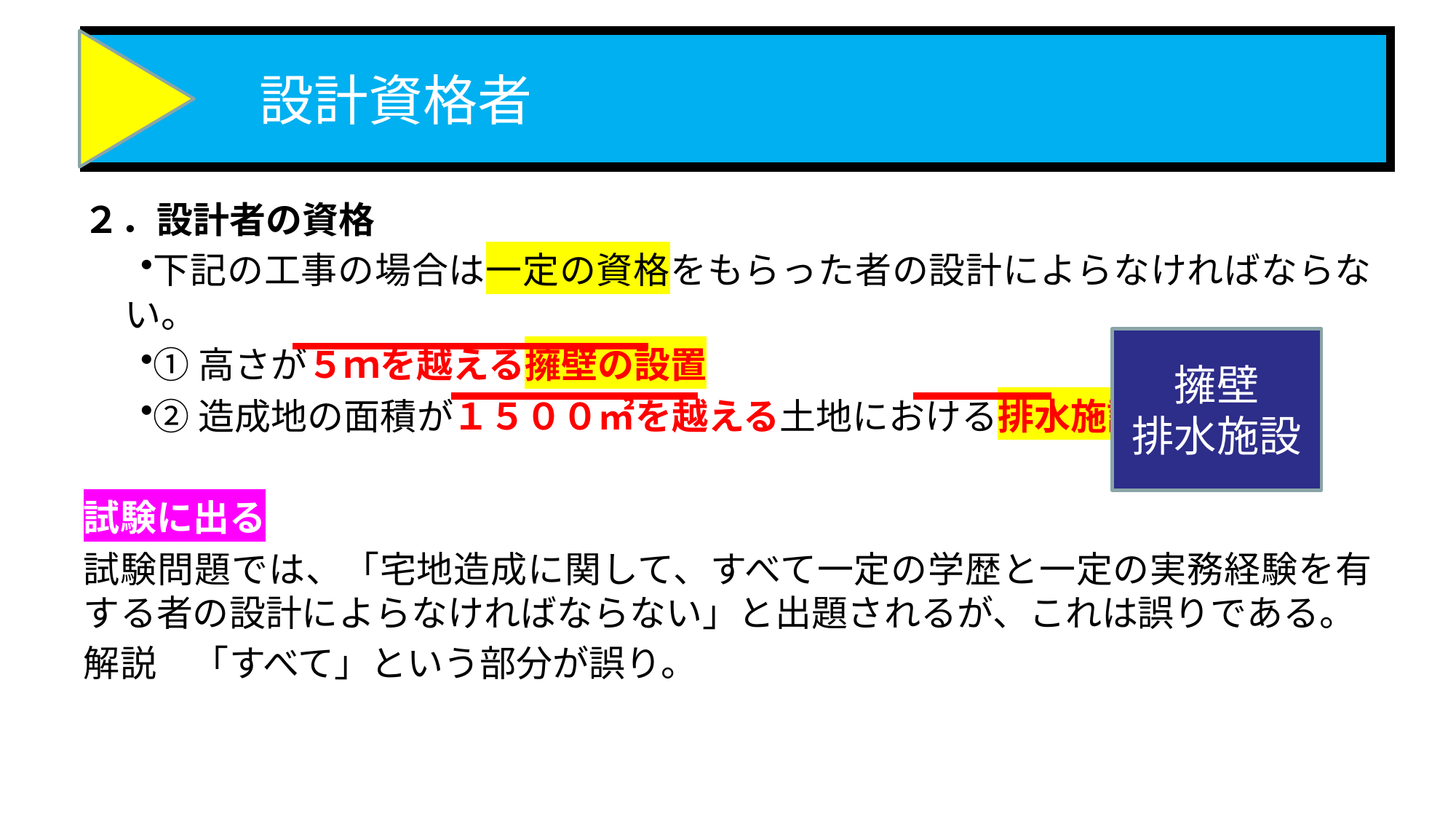

# 設計資格者

２．設計者の資格
下記の工事の場合は一定の資格をもらった者の設計によらなければならない。
①高さが５ｍを越える擁壁の設置
②造成地の面積が１５００㎡を越える土地における排水施設

試験に出る
試験問題では、「宅地造成に関して、すべて一定の学歴と一定の実務経験を有する者の設計によらなければならない」と出題されるが、これは誤りである。
解説　「すべて」という部分が誤り。

擁壁
排水施設